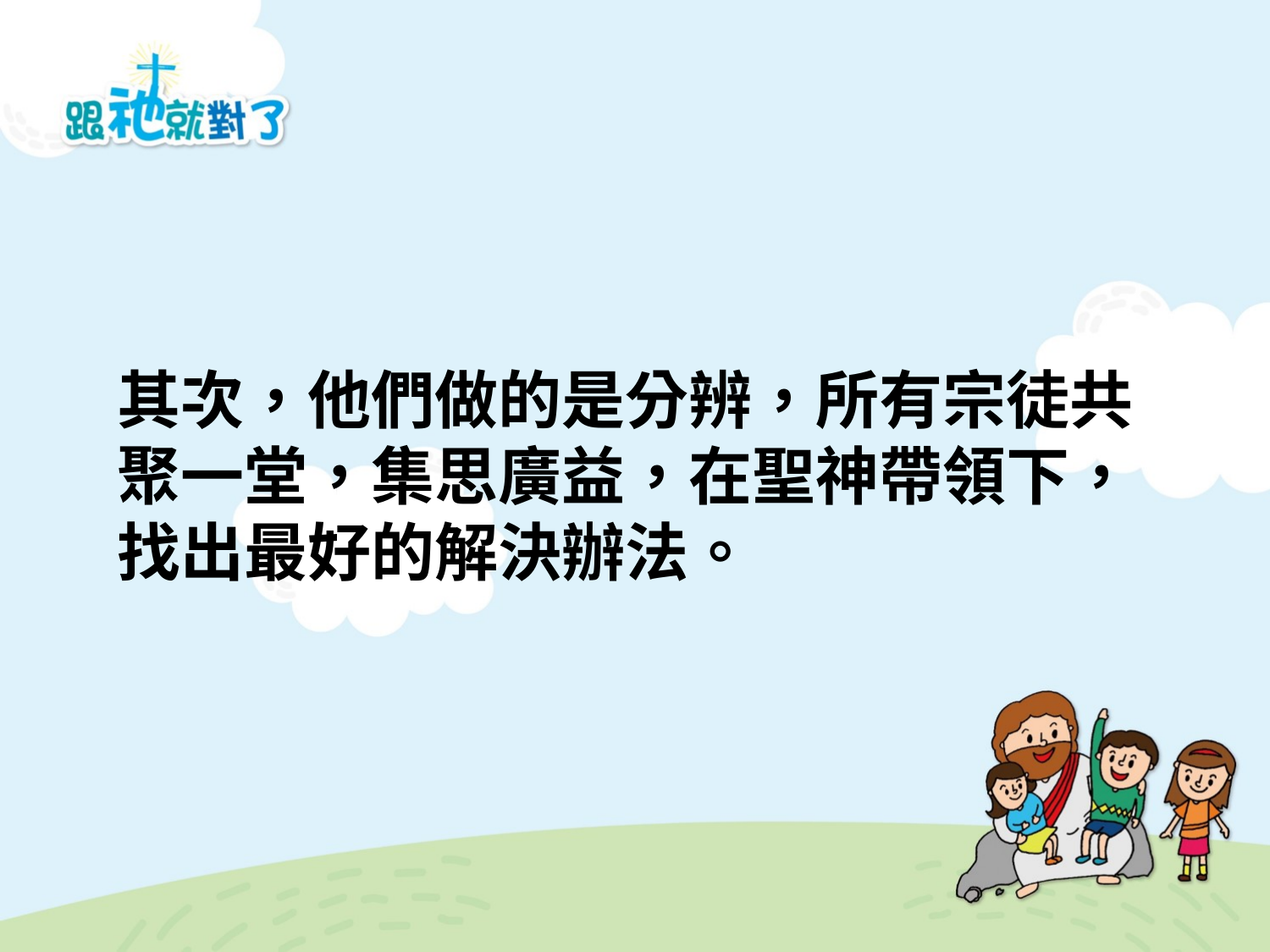

其次，他們做的是分辨，所有宗徒共聚一堂，集思廣益，在聖神帶領下，找出最好的解決辦法。